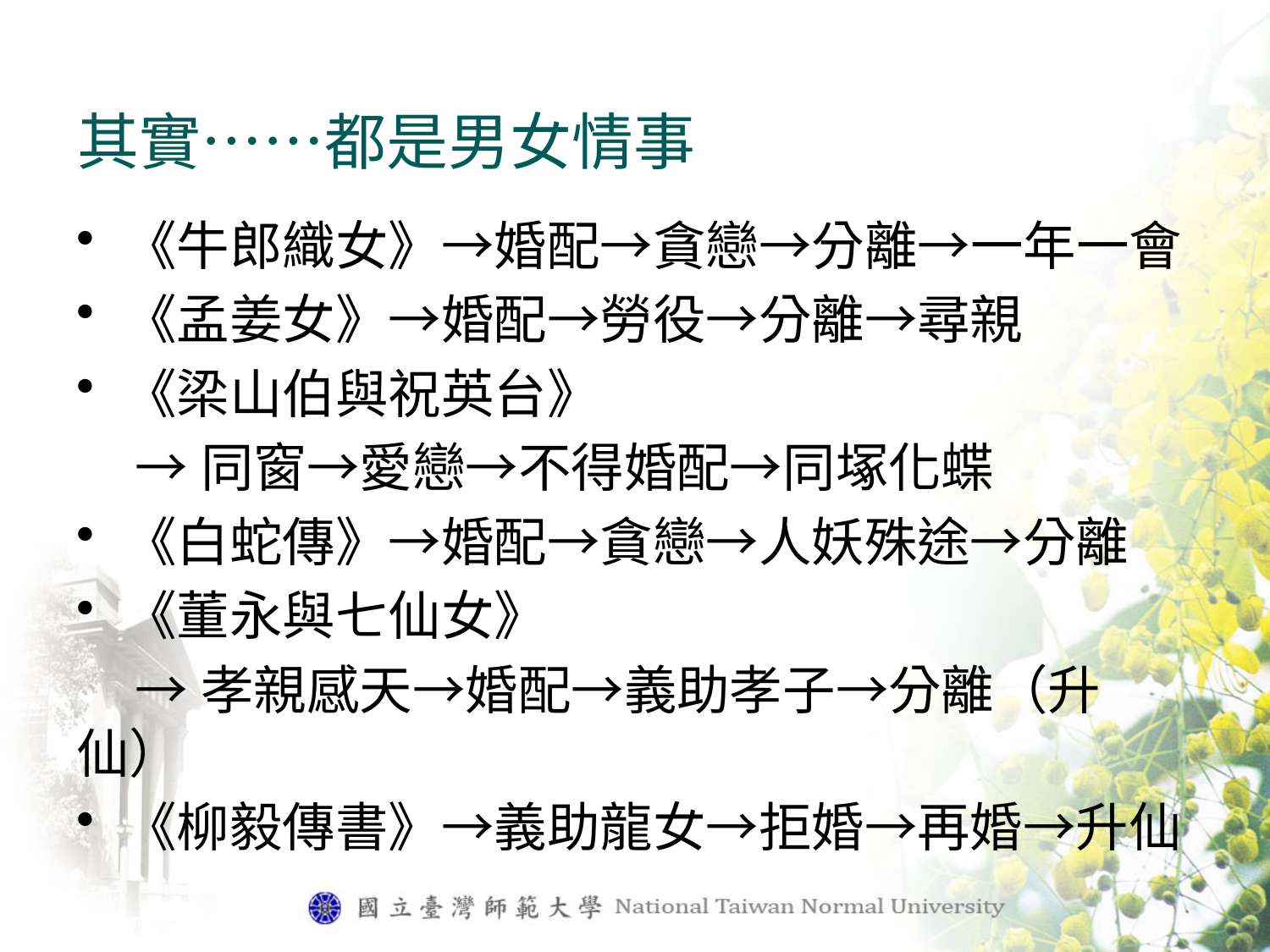

# 其實……都是男女情事
《牛郎織女》→婚配→貪戀→分離→一年一會
《孟姜女》→婚配→勞役→分離→尋親
《梁山伯與祝英台》
     →同窗→愛戀→不得婚配→同塚化蝶
《白蛇傳》→婚配→貪戀→人妖殊途→分離
《董永與七仙女》
     →孝親感天→婚配→義助孝子→分離（升仙）
《柳毅傳書》→義助龍女→拒婚→再婚→升仙